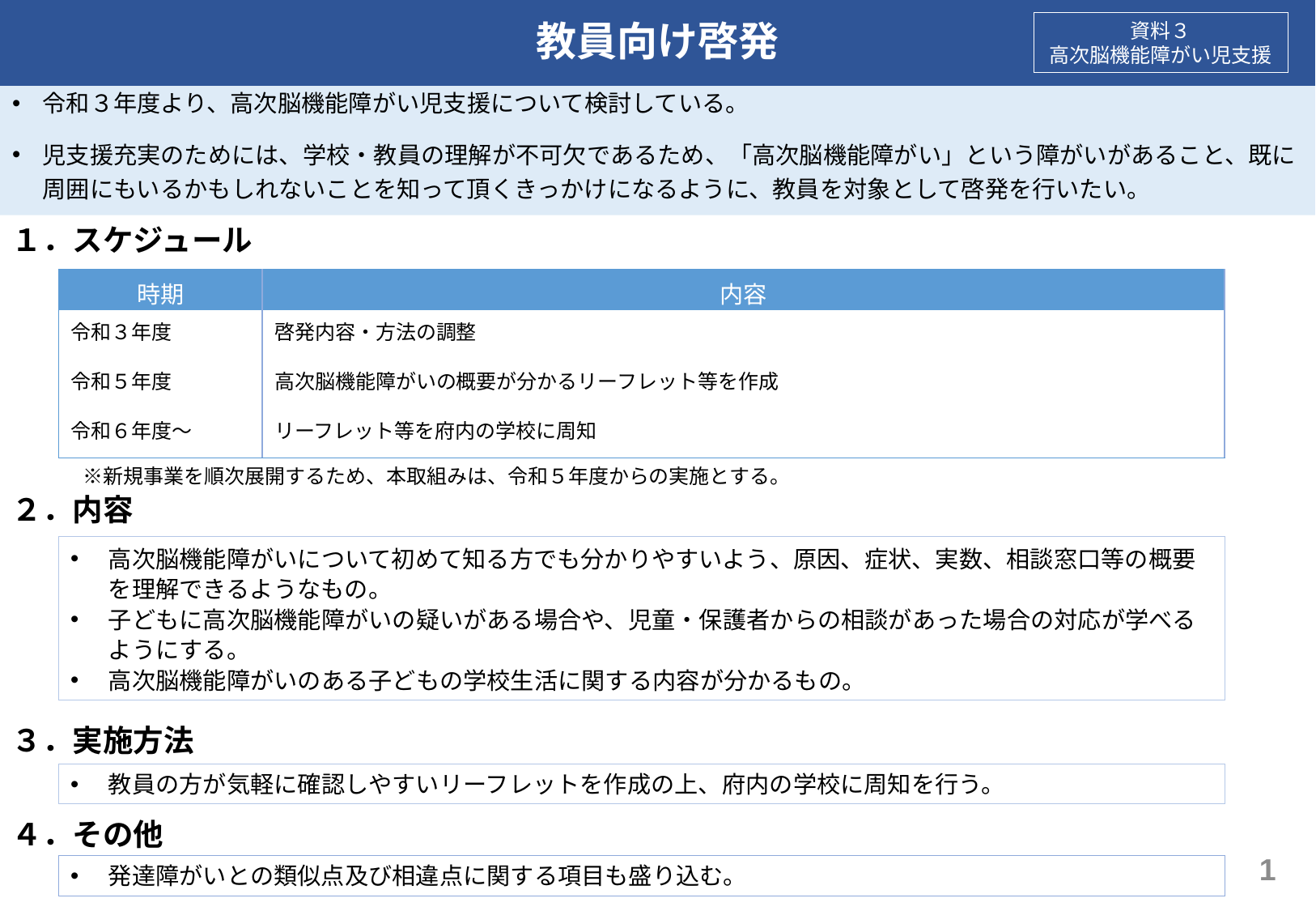

# 教員向け啓発
資料３
高次脳機能障がい児支援
令和３年度より、高次脳機能障がい児支援について検討している。
児支援充実のためには、学校・教員の理解が不可欠であるため、「高次脳機能障がい」という障がいがあること、既に周囲にもいるかもしれないことを知って頂くきっかけになるように、教員を対象として啓発を行いたい。
１．スケジュール

　　　※新規事業を順次展開するため、本取組みは、令和５年度からの実施とする。

２．内容

３．実施方法

４．その他

| 時期 | 内容 |
| --- | --- |
| 令和３年度 | 啓発内容・方法の調整 |
| 令和５年度 | 高次脳機能障がいの概要が分かるリーフレット等を作成 |
| 令和６年度～ | リーフレット等を府内の学校に周知 |
高次脳機能障がいについて初めて知る方でも分かりやすいよう、原因、症状、実数、相談窓口等の概要を理解できるようなもの。
子どもに高次脳機能障がいの疑いがある場合や、児童・保護者からの相談があった場合の対応が学べるようにする。
高次脳機能障がいのある子どもの学校生活に関する内容が分かるもの。
教員の方が気軽に確認しやすいリーフレットを作成の上、府内の学校に周知を行う。
1
発達障がいとの類似点及び相違点に関する項目も盛り込む。